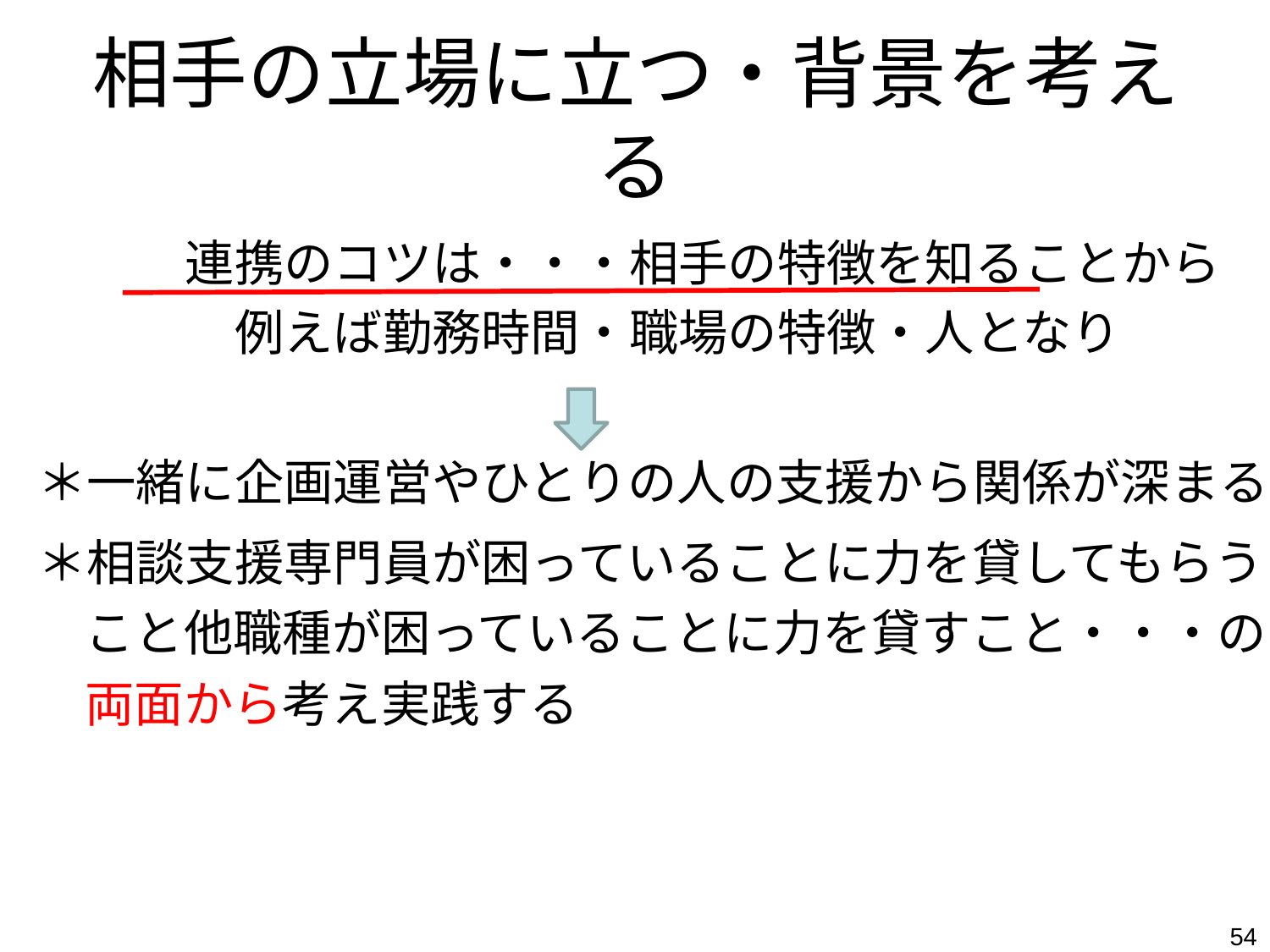

# 相手の立場に立つ・背景を考える
　　　連携のコツは・・・相手の特徴を知ることから
　　　　例えば勤務時間・職場の特徴・人となり

＊一緒に企画運営やひとりの人の支援から関係が深まる
＊相談支援専門員が困っていることに力を貸してもらうこと他職種が困っていることに力を貸すこと・・・の両面から考え実践する

54